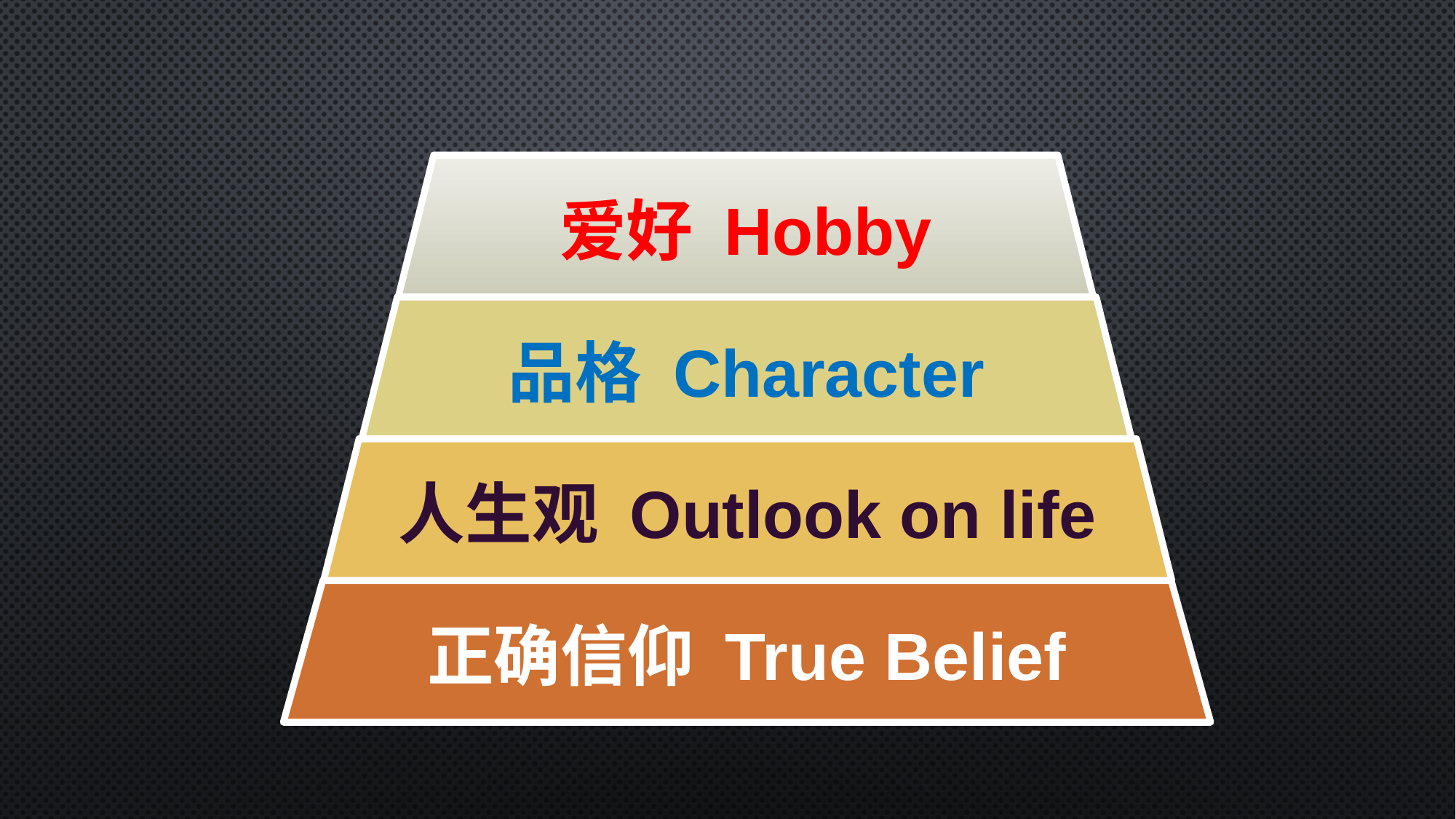

爱好 Hobby
品格 Character
人生观 Outlook on life
正确信仰 True Belief